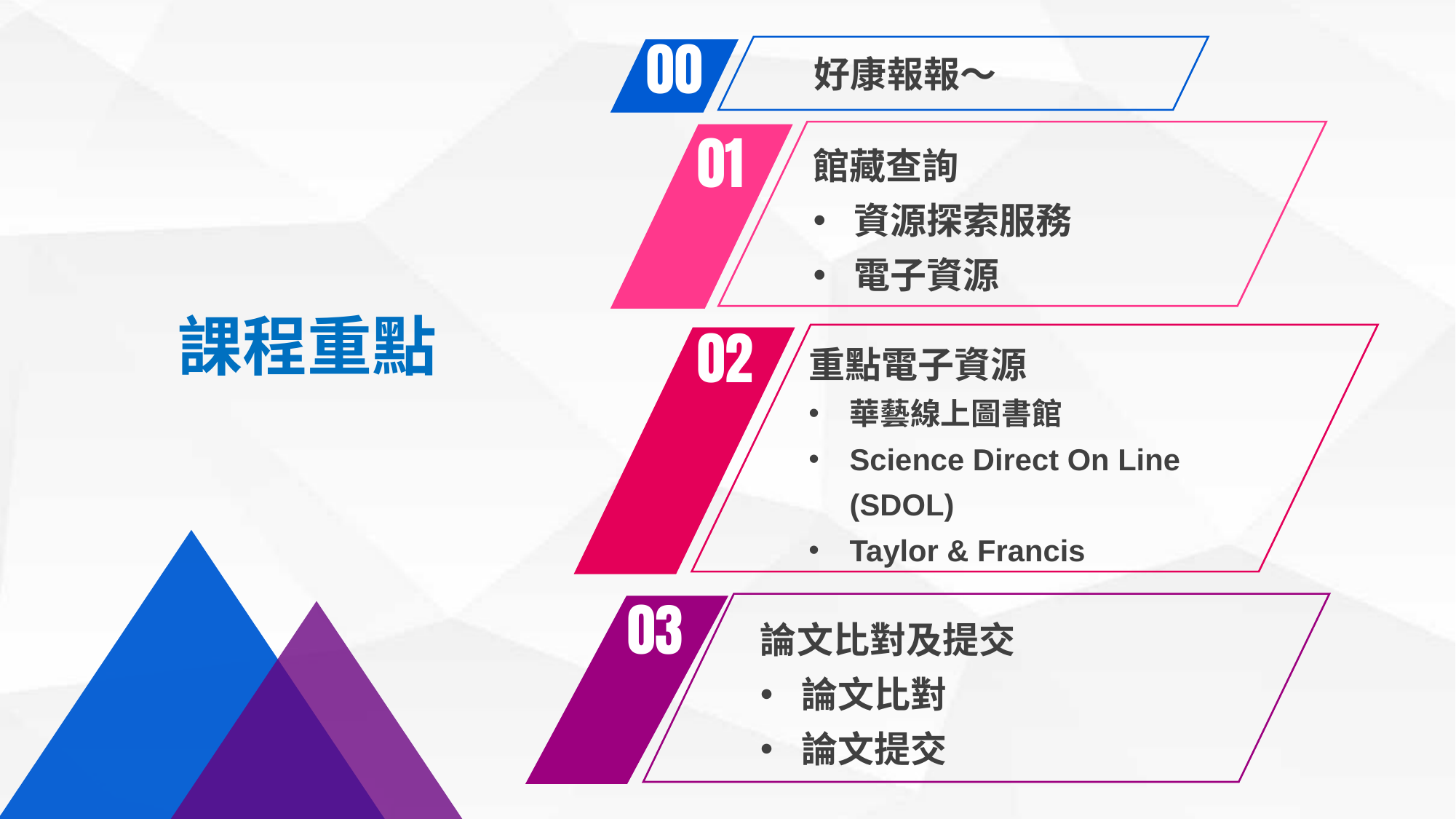

00

好康報報～

01
館藏查詢
資源探索服務
電子資源
02

重點電子資源
華藝線上圖書館
Science Direct On Line
(SDOL)
Taylor & Francis
課程重點

03

論文比對及提交
論文比對
論文提交